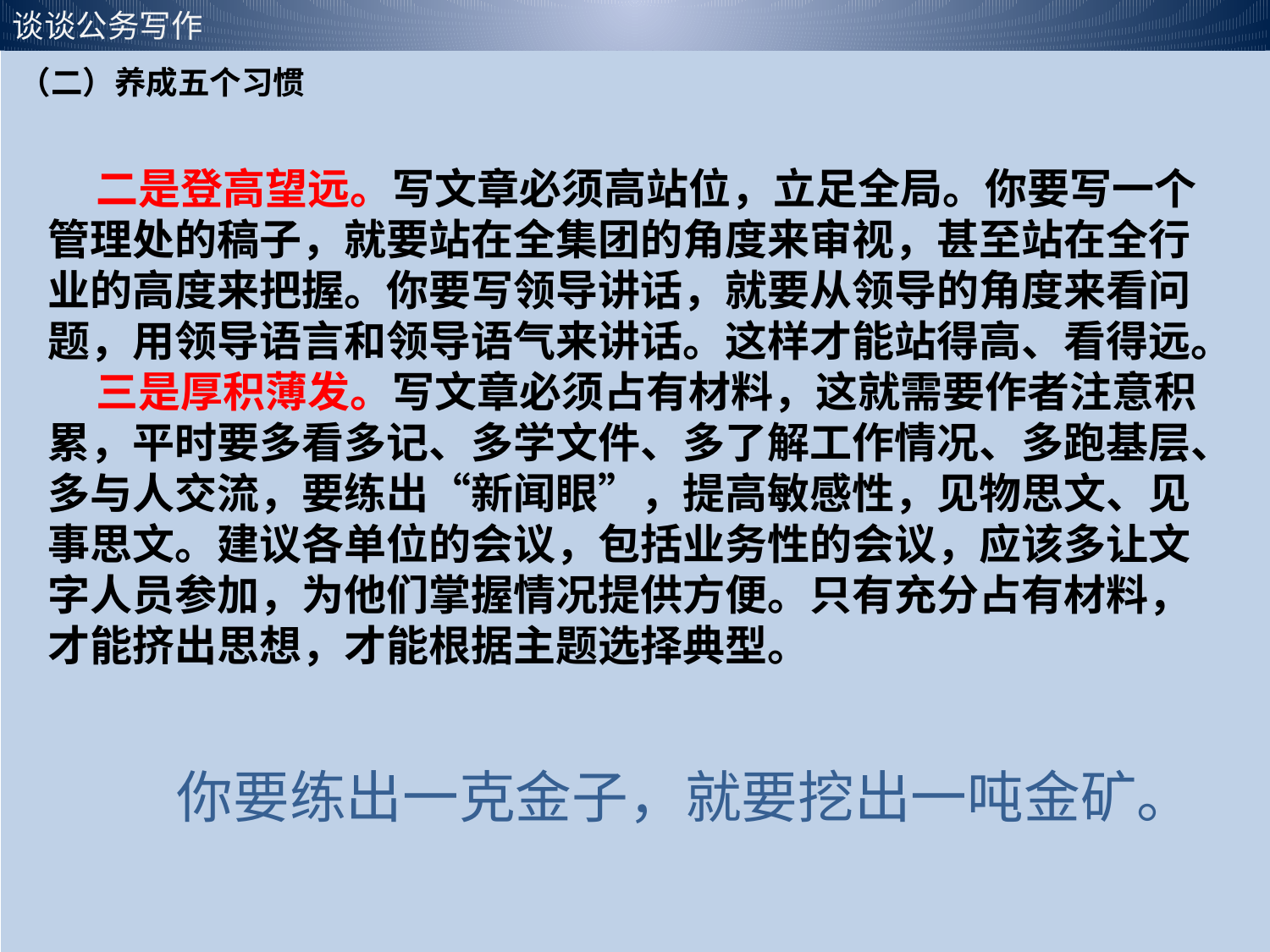

（二）养成五个习惯
    二是登高望远。写文章必须高站位，立足全局。你要写一个管理处的稿子，就要站在全集团的角度来审视，甚至站在全行业的高度来把握。你要写领导讲话，就要从领导的角度来看问题，用领导语言和领导语气来讲话。这样才能站得高、看得远。
    三是厚积薄发。写文章必须占有材料，这就需要作者注意积累，平时要多看多记、多学文件、多了解工作情况、多跑基层、多与人交流，要练出“新闻眼”，提高敏感性，见物思文、见事思文。建议各单位的会议，包括业务性的会议，应该多让文字人员参加，为他们掌握情况提供方便。只有充分占有材料，才能挤出思想，才能根据主题选择典型。
你要练出一克金子，就要挖出一吨金矿。